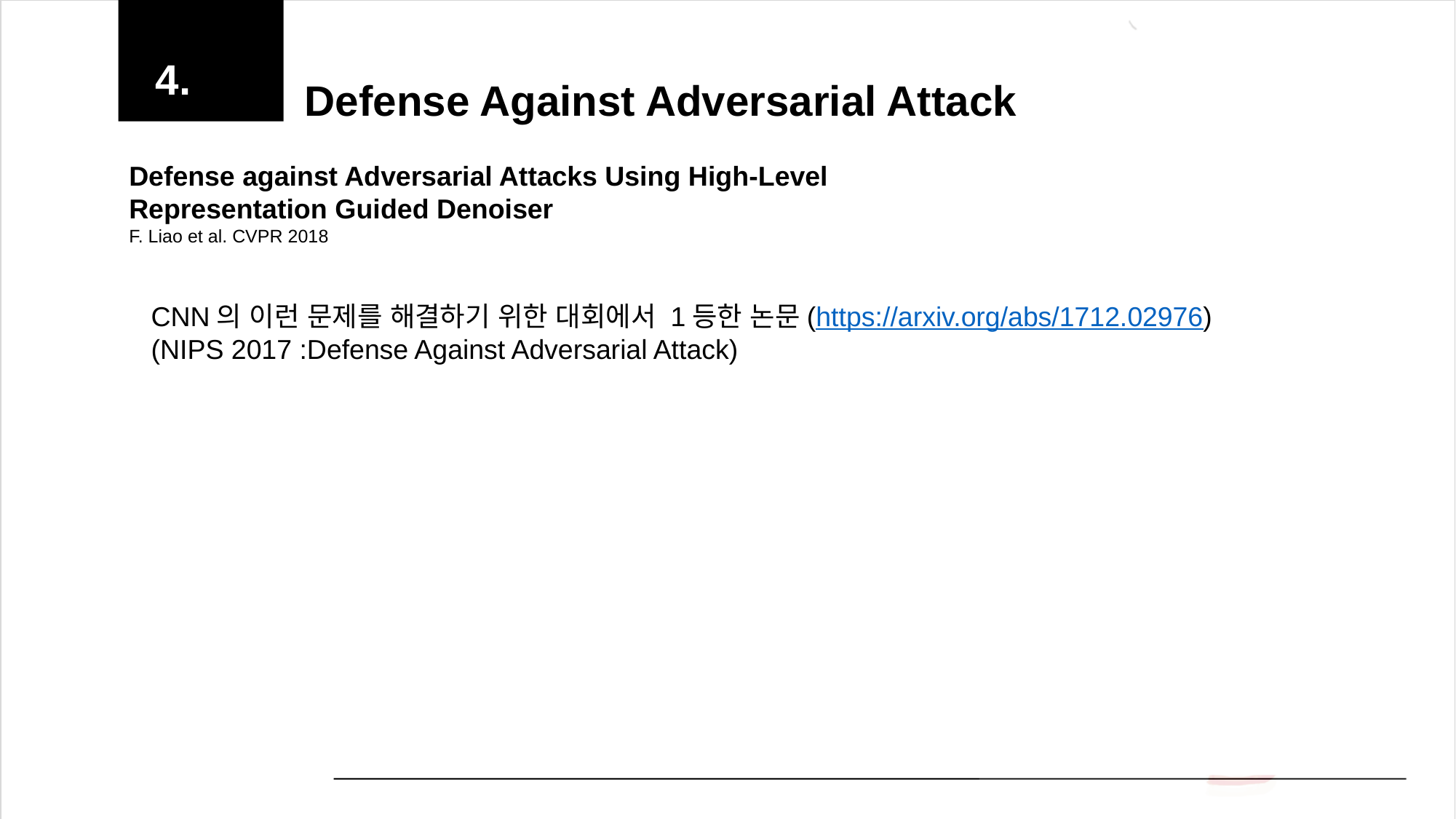

4.
Defense Against Adversarial Attack

Defense against Adversarial Attacks Using High-Level Representation Guided Denoiser
F. Liao et al. CVPR 2018
CNN의 이런 문제를 해결하기 위한 대회에서 1등한 논문(https://arxiv.org/abs/1712.02976)
(NIPS 2017 :Defense Against Adversarial Attack)